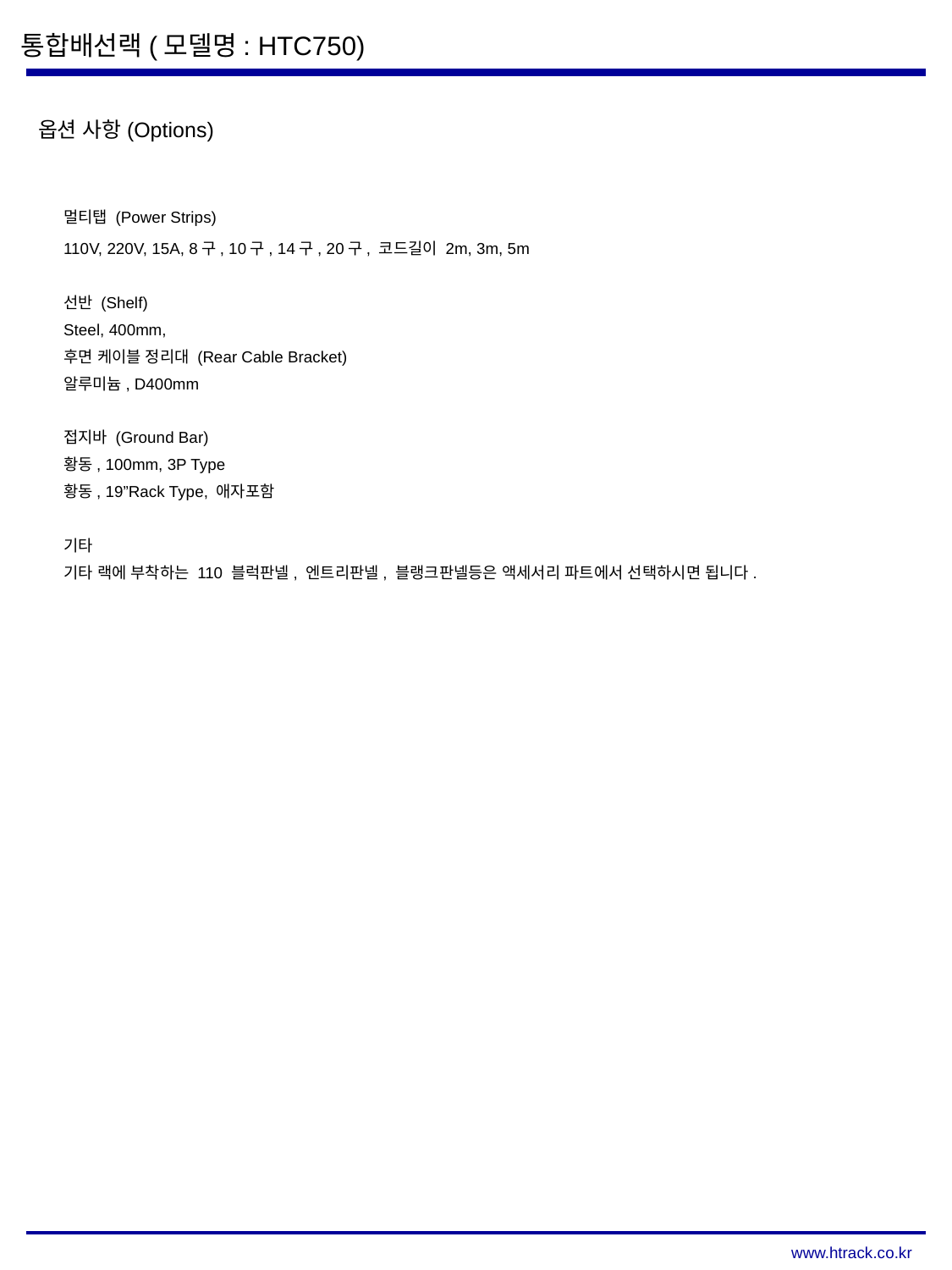

통합배선랙(모델명: HTC750)
옵션 사항(Options)
멀티탭 (Power Strips)
110V, 220V, 15A, 8구, 10구, 14구, 20구, 코드길이 2m, 3m, 5m

선반 (Shelf)
Steel, 400mm,
후면 케이블 정리대 (Rear Cable Bracket)
알루미늄, D400mm

접지바 (Ground Bar)
황동, 100mm, 3P Type
황동, 19”Rack Type, 애자포함

기타
기타 랙에 부착하는 110 블럭판넬, 엔트리판넬, 블랭크판넬등은 액세서리 파트에서 선택하시면 됩니다.
www.htrack.co.kr